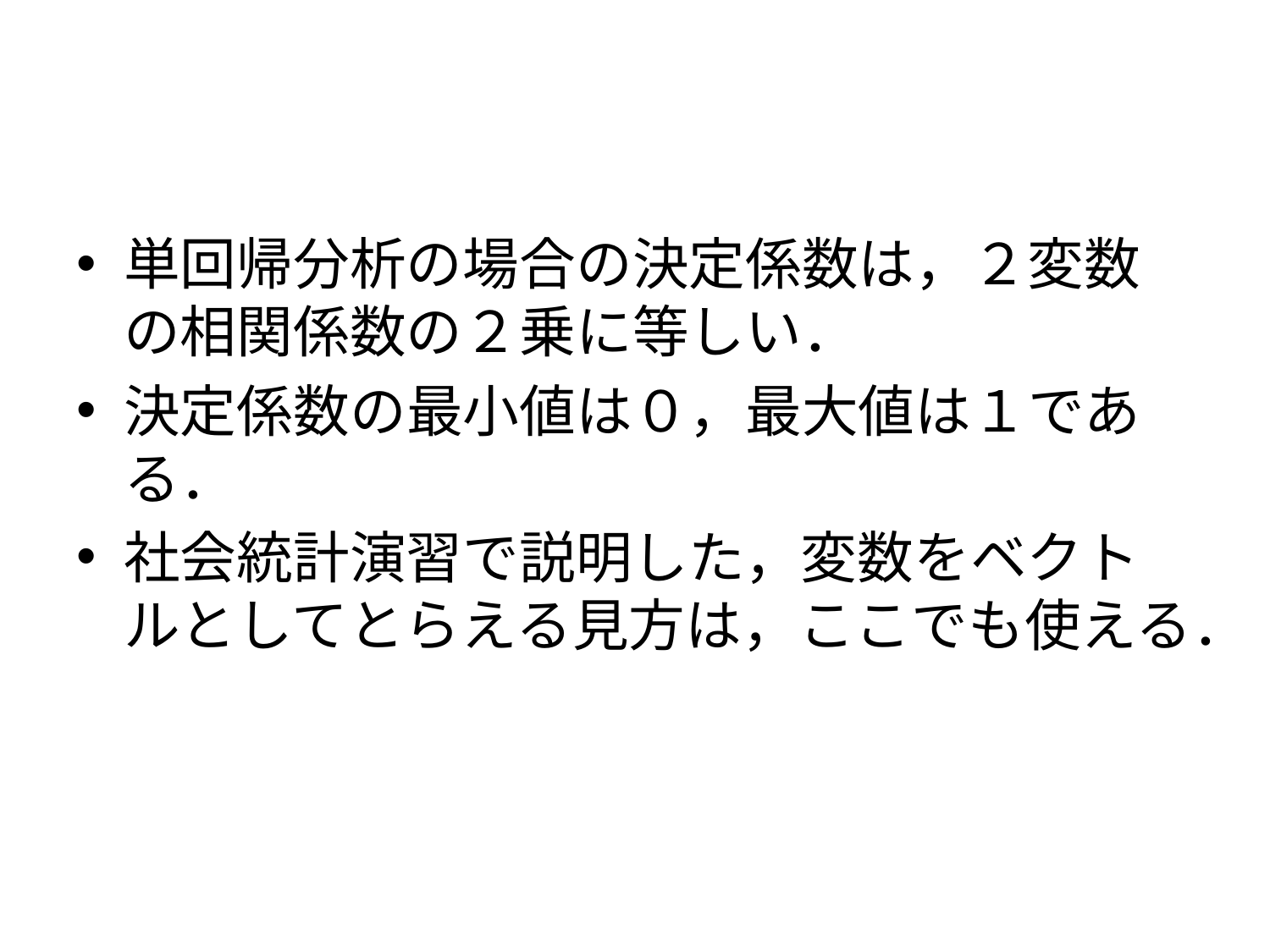

#
単回帰分析の場合の決定係数は，２変数の相関係数の２乗に等しい．
決定係数の最小値は０，最大値は１である．
社会統計演習で説明した，変数をベクトルとしてとらえる見方は，ここでも使える．